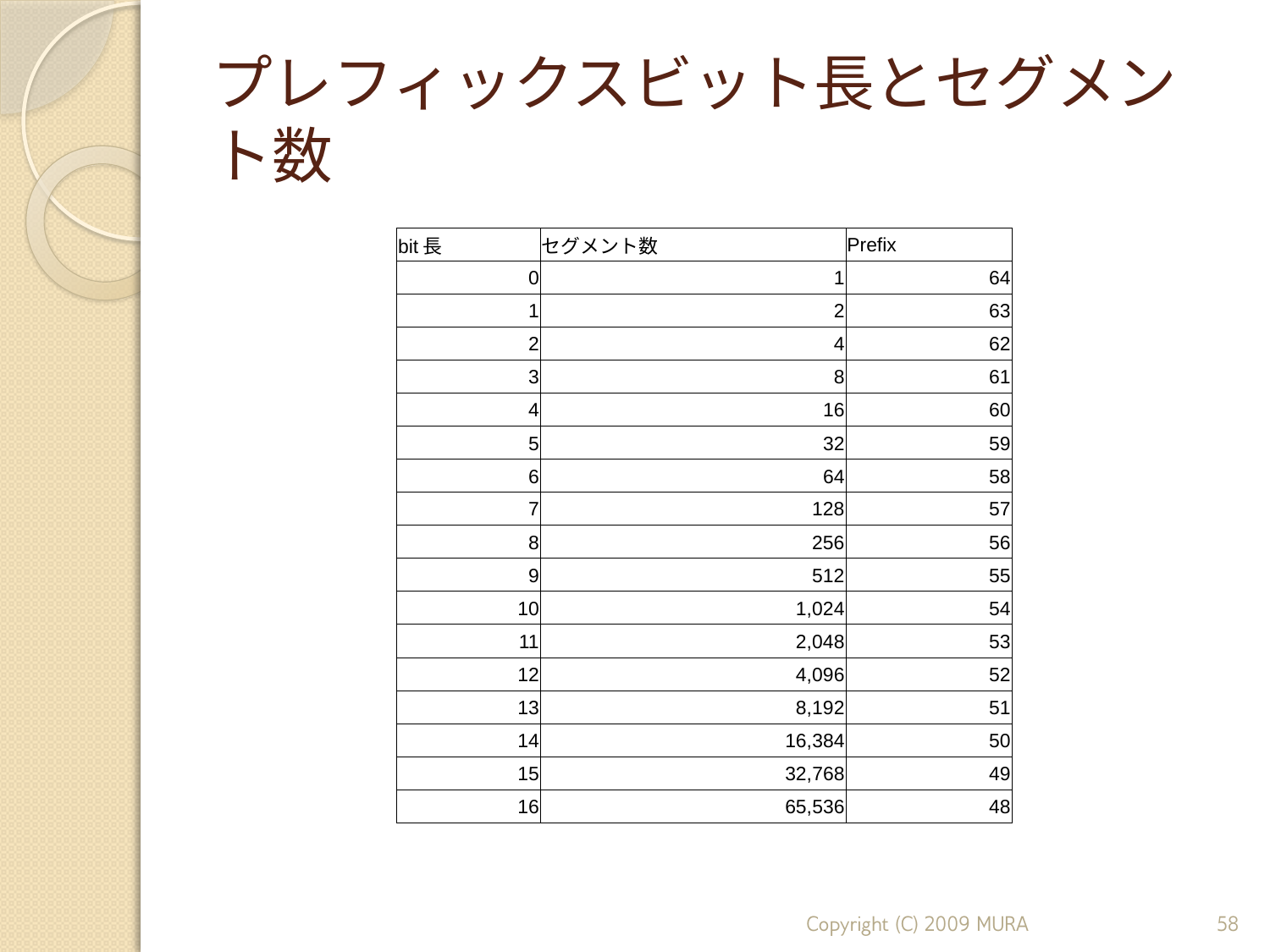

# プレフィックスビット長とセグメント数
| bit長 | セグメント数 | Prefix |
| --- | --- | --- |
| 0 | 1 | 64 |
| 1 | 2 | 63 |
| 2 | 4 | 62 |
| 3 | 8 | 61 |
| 4 | 16 | 60 |
| 5 | 32 | 59 |
| 6 | 64 | 58 |
| 7 | 128 | 57 |
| 8 | 256 | 56 |
| 9 | 512 | 55 |
| 10 | 1,024 | 54 |
| 11 | 2,048 | 53 |
| 12 | 4,096 | 52 |
| 13 | 8,192 | 51 |
| 14 | 16,384 | 50 |
| 15 | 32,768 | 49 |
| 16 | 65,536 | 48 |
Copyright (C) 2009 MURA
58